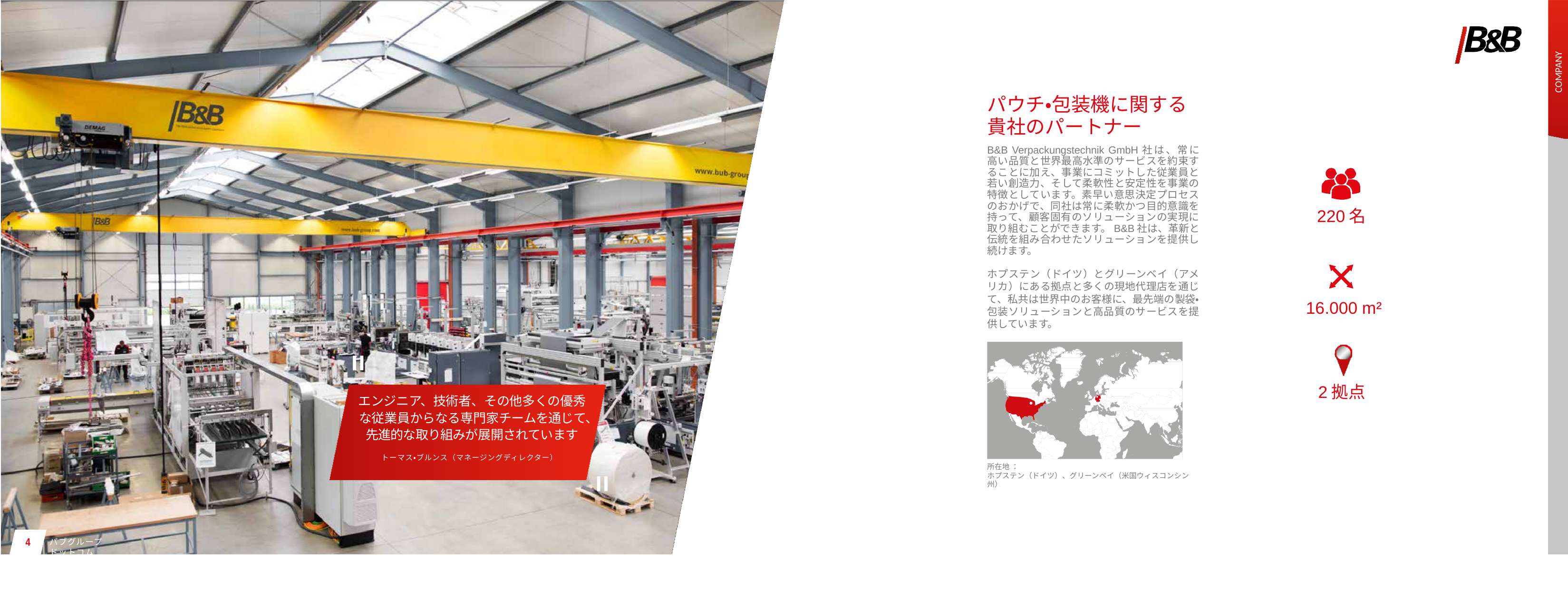

COMPANY
# パウチ・包装機に関する貴社のパートナー
B&B Verpackungstechnik GmbH社は、常に高い品質と世界最高水準のサービスを約束することに加え、事業にコミットした従業員と若い創造力、そして柔軟性と安定性を事業の特徴としています。素早い意思決定プロセスのおかげで、同社は常に柔軟かつ目的意識を持って、顧客固有のソリューションの実現に取り組むことができます。B&B社は、革新と伝統を組み合わせたソリューションを提供し続けます。

220名

ホプステン（ドイツ）とグリーンベイ（アメリカ）にある拠点と多くの現地代理店を通じて、私共は世界中のお客様に、最先端の製袋・包装ソリューションと高品質のサービスを提供しています。

16.000 m²
"

2拠点

エンジニア、技術者、その他多くの優秀な従業員からなる専門家チームを通じて、先進的な取り組みが展開されています
トーマス・ブルンス（マネージングディレクター）

"
所在地 ：
ホプステン（ドイツ）、グリーンベイ（米国ウィスコンシン州）

4
バブグループドットコム